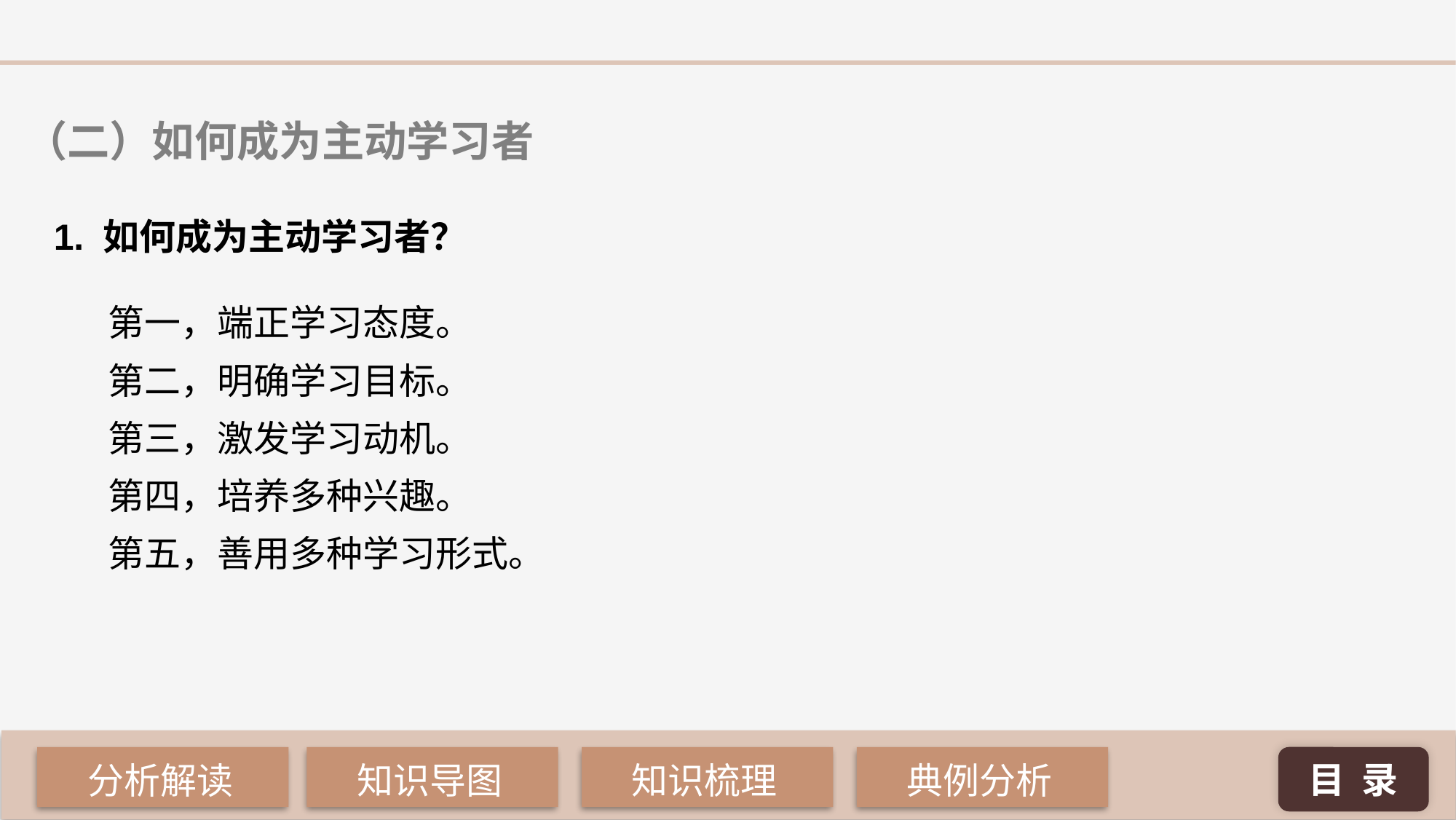

（二）如何成为主动学习者
1. 如何成为主动学习者？
第一，端正学习态度。
第二，明确学习目标。
第三，激发学习动机。
第四，培养多种兴趣。
第五，善用多种学习形式。